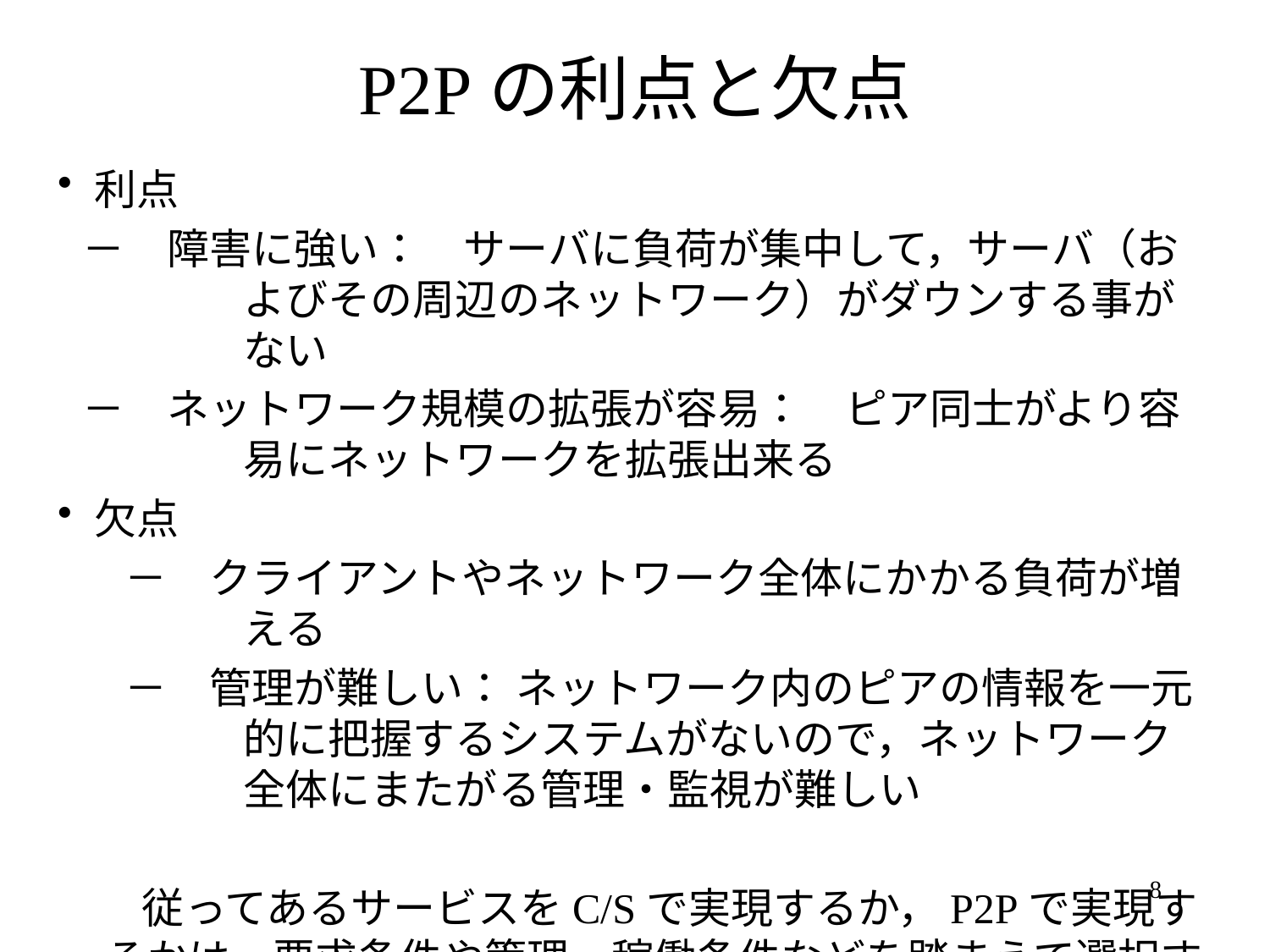

# P2Pの利点と欠点
利点
－　障害に強い：　サーバに負荷が集中して，サーバ（およびその周辺のネットワーク）がダウンする事がない
－　ネットワーク規模の拡張が容易：　ピア同士がより容易にネットワークを拡張出来る
欠点
　－　クライアントやネットワーク全体にかかる負荷が増える
　－　管理が難しい： ネットワーク内のピアの情報を一元的に把握するシステムがないので，ネットワーク全体にまたがる管理・監視が難しい

　　従ってあるサービスをC/Sで実現するか，P2Pで実現するかは，要求条件や管理・稼働条件などを踏まえて選択すべきである．

8